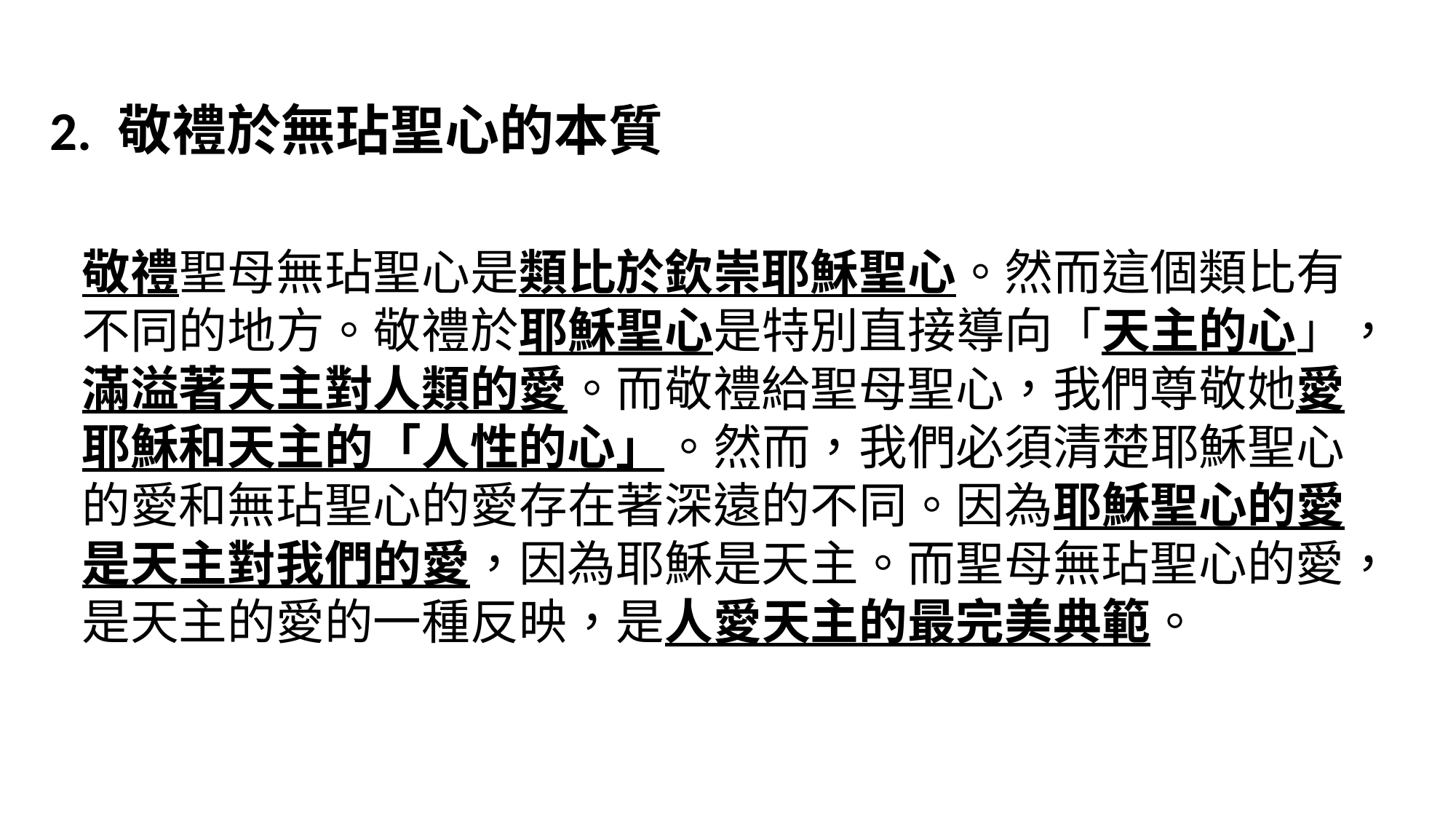

2. 敬禮於無玷聖心的本質
敬禮聖母無玷聖心是類比於欽崇耶穌聖心。然而這個類比有不同的地方。敬禮於耶穌聖心是特別直接導向「天主的心」，滿溢著天主對人類的愛。而敬禮給聖母聖心，我們尊敬她愛耶穌和天主的「人性的心」。然而，我們必須清楚耶穌聖心的愛和無玷聖心的愛存在著深遠的不同。因為耶穌聖心的愛是天主對我們的愛，因為耶穌是天主。而聖母無玷聖心的愛，是天主的愛的一種反映，是人愛天主的最完美典範。